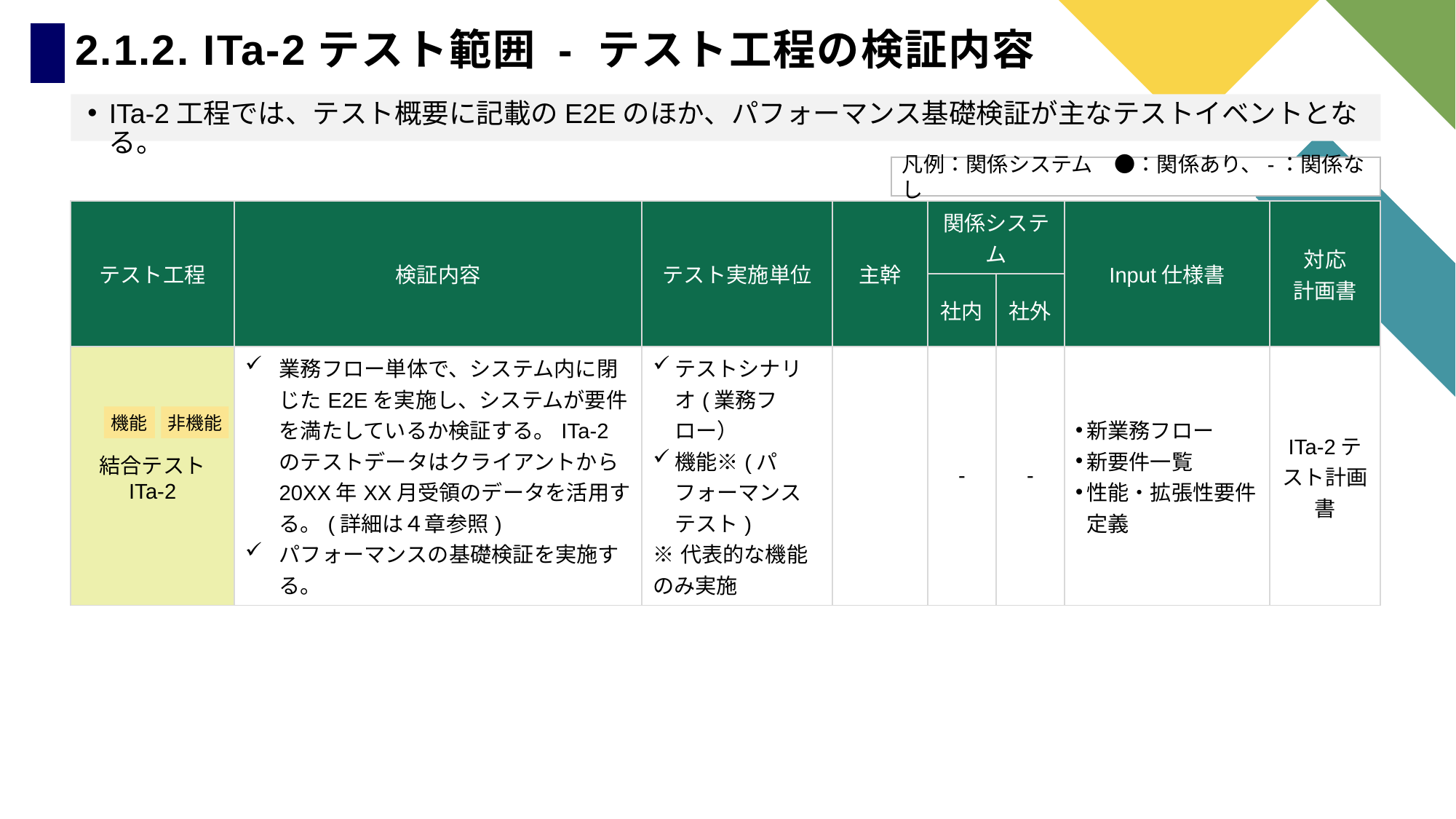

# 2.1.2. ITa-2テスト範囲 - テスト工程の検証内容
ITa-2工程では、テスト概要に記載のE2Eのほか、パフォーマンス基礎検証が主なテストイベントとなる。
凡例：関係システム　●：関係あり、-：関係なし
| テスト工程 | 検証内容 | テスト実施単位 | 主幹 | 関係システム |  | Input仕様書 | 対応 計画書 |
| --- | --- | --- | --- | --- | --- | --- | --- |
|  |  |  |  | 社内 | 社外 |  |  |
| 結合テスト ITa-2 | 業務フロー単体で、システム内に閉じたE2Eを実施し、システムが要件を満たしているか検証する。ITa-2のテストデータはクライアントから20XX年XX月受領のデータを活用する。(詳細は４章参照) パフォーマンスの基礎検証を実施する。 | テストシナリオ(業務フロー） 機能※(パフォーマンステスト) ※代表的な機能のみ実施 |  | ‐ | ‐ | 新業務フロー 新要件一覧 性能・拡張性要件定義 | ITa-2テスト計画書 |
機能
非機能